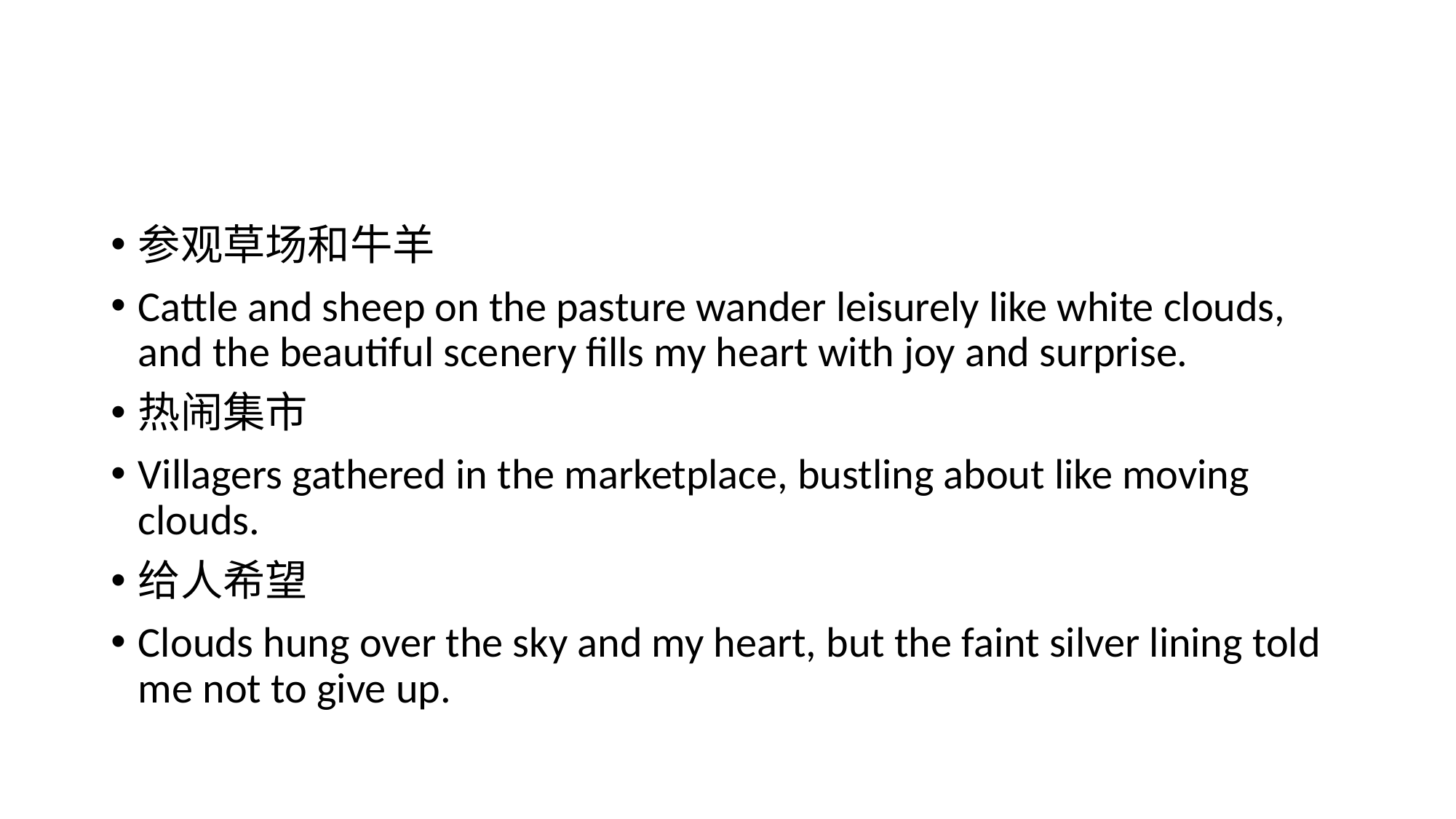

#
参观草场和牛羊
Cattle and sheep on the pasture wander leisurely like white clouds, and the beautiful scenery fills my heart with joy and surprise.
热闹集市
Villagers gathered in the marketplace, bustling about like moving clouds.
给人希望
Clouds hung over the sky and my heart, but the faint silver lining told me not to give up.